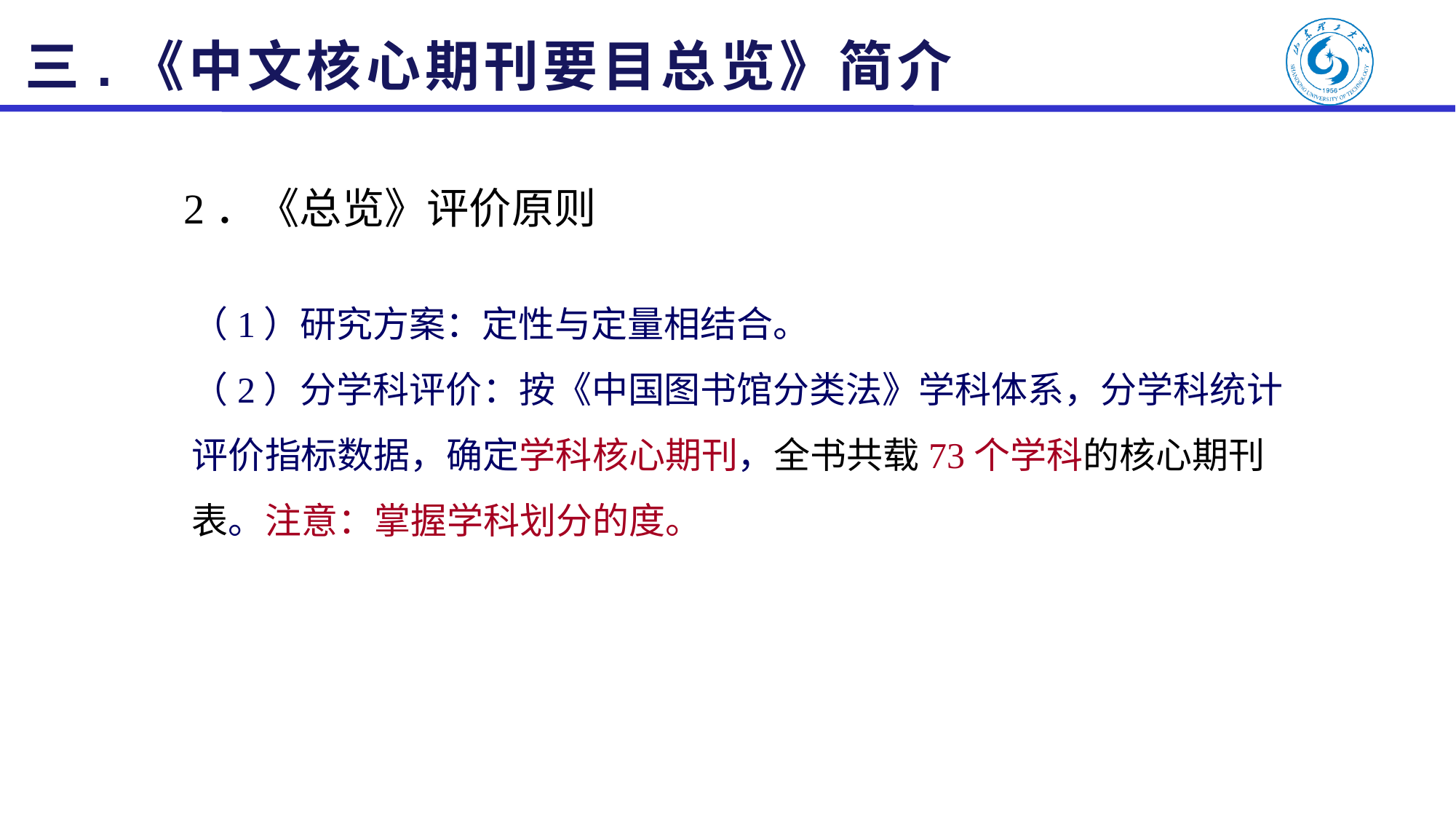

三.《中文核心期刊要目总览》简介
# 2．《总览》评价原则
（1）研究方案：定性与定量相结合。
（2）分学科评价：按《中国图书馆分类法》学科体系，分学科统计评价指标数据，确定学科核心期刊，全书共载73个学科的核心期刊表。注意：掌握学科划分的度。